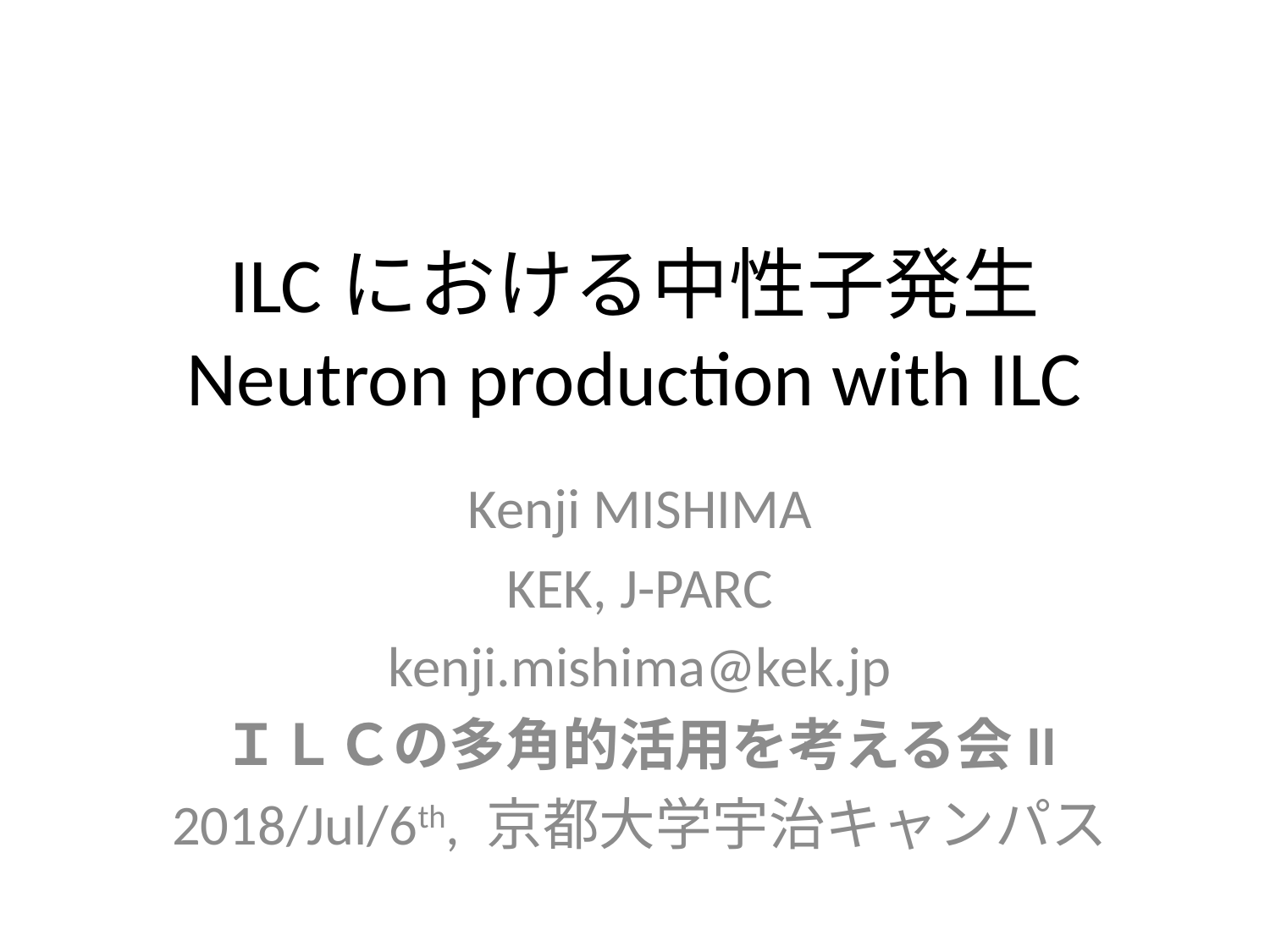

# ILCにおける中性子発生 Neutron production with ILC
Kenji MISHIMA
KEK, J-PARC
kenji.mishima@kek.jp
ＩＬＣの多角的活用を考える会II
2018/Jul/6th, 京都大学宇治キャンパス